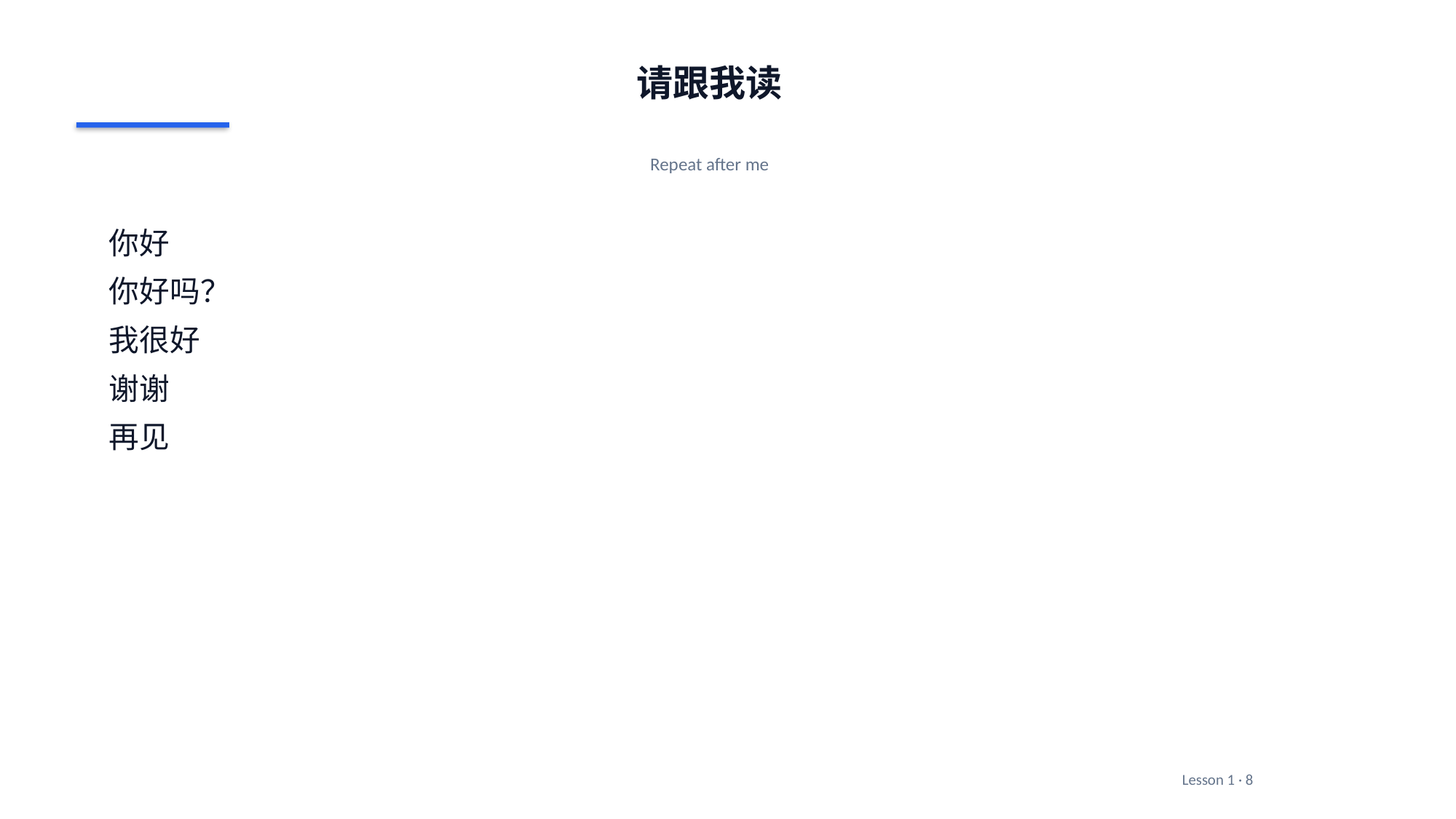

请跟我读

Repeat after me
你好
你好吗？
我很好
谢谢
再见
Lesson 1 · 8